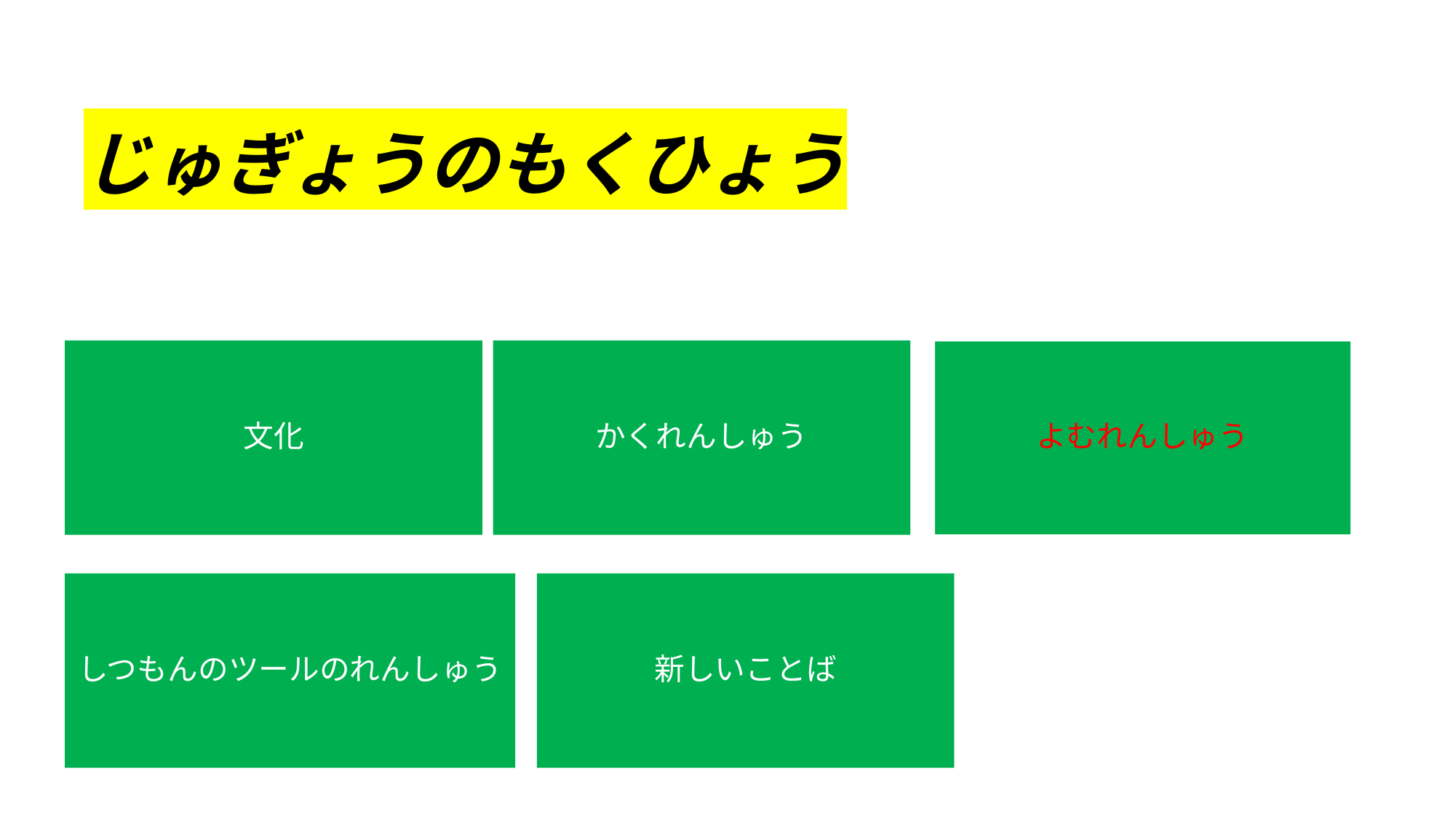

# じゅぎょうのもくひょう
文化

かくれんしゅう

よむれんしゅう
しつもんのツールのれんしゅう

新しいことば